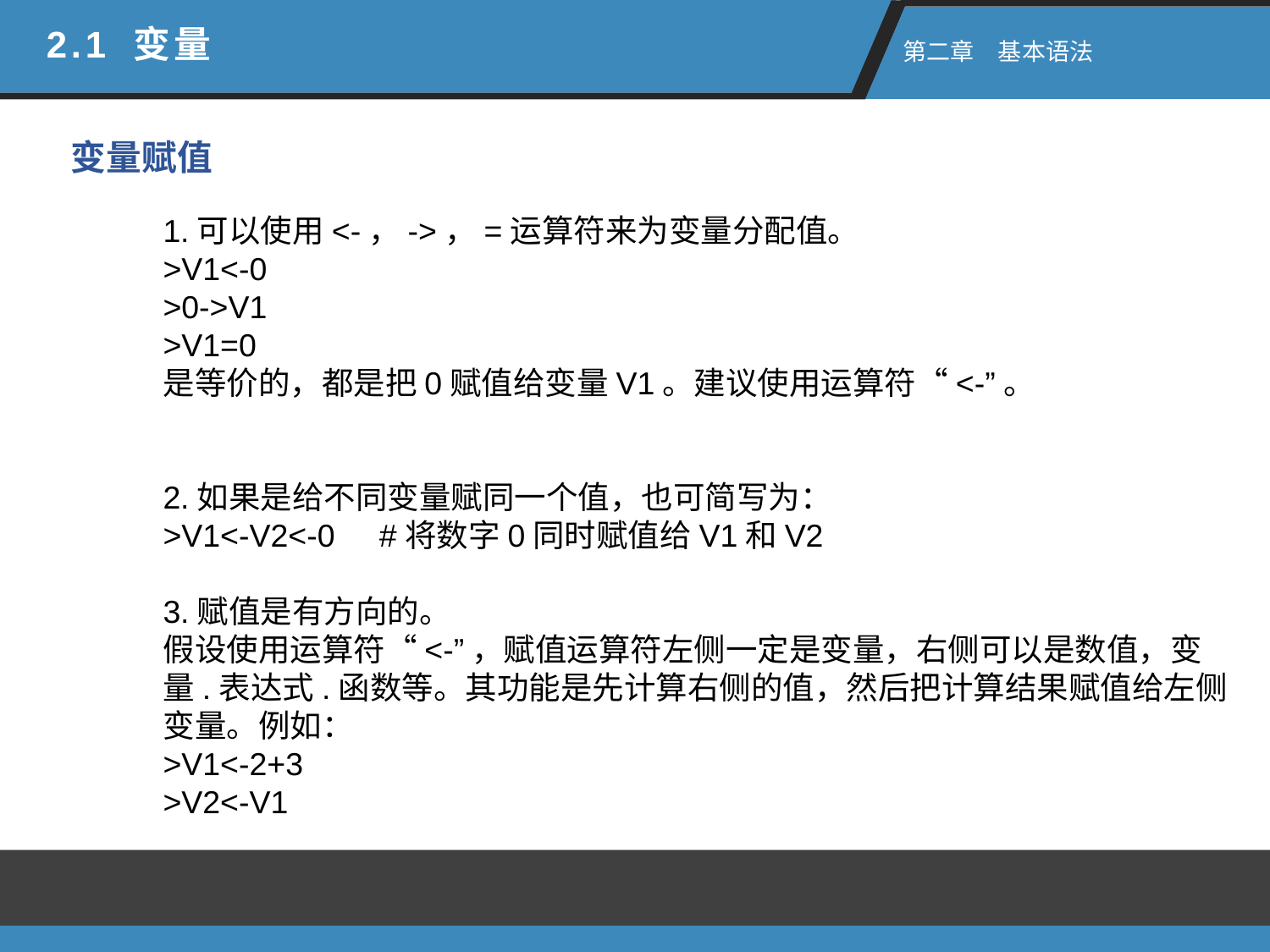

2.1 变量
  第二章　基本语法
变量赋值

1.可以使用<-，->，=运算符来为变量分配值。
>V1<-0
>0->V1
>V1=0
是等价的，都是把0赋值给变量V1。建议使用运算符“<-”。

2.如果是给不同变量赋同一个值，也可简写为：
>V1<-V2<-0     #将数字0同时赋值给V1和V2

3.赋值是有方向的。
假设使用运算符“<-”，赋值运算符左侧一定是变量，右侧可以是数值，变量.表达式.函数等。其功能是先计算右侧的值，然后把计算结果赋值给左侧变量。例如：
>V1<-2+3
>V2<-V1